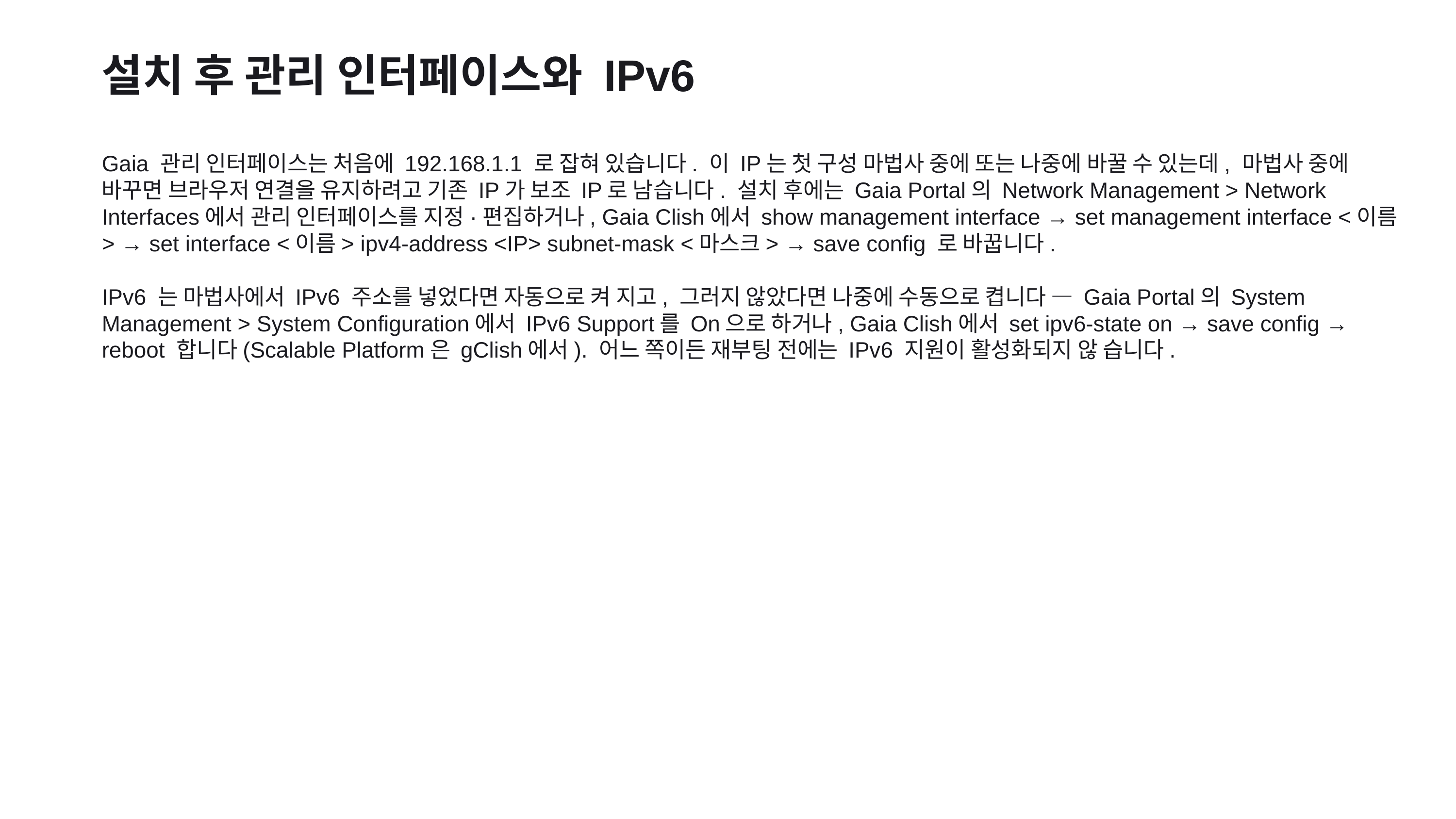

설치 후 관리 인터페이스와 IPv6
Gaia 관리 인터페이스는 처음에 192.168.1.1 로 잡혀 있습니다. 이 IP는 첫 구성 마법사 중에 또는 나중에 바꿀 수 있는데, 마법사 중에 바꾸면 브라우저 연결을 유지하려고 기존 IP가 보조 IP로 남습니다. 설치 후에는 Gaia Portal의 Network Management > Network Interfaces에서 관리 인터페이스를 지정·편집하거나, Gaia Clish에서 show management interface → set management interface <이름> → set interface <이름> ipv4-address <IP> subnet-mask <마스크> → save config 로 바꿉니다.

IPv6 는 마법사에서 IPv6 주소를 넣었다면 자동으로 켜 지고, 그러지 않았다면 나중에 수동으로 켭니다 — Gaia Portal의 System Management > System Configuration에서 IPv6 Support를 On으로 하거나, Gaia Clish에서 set ipv6-state on → save config → reboot 합니다(Scalable Platform은 gClish에서). 어느 쪽이든 재부팅 전에는 IPv6 지원이 활성화되지 않 습니다.